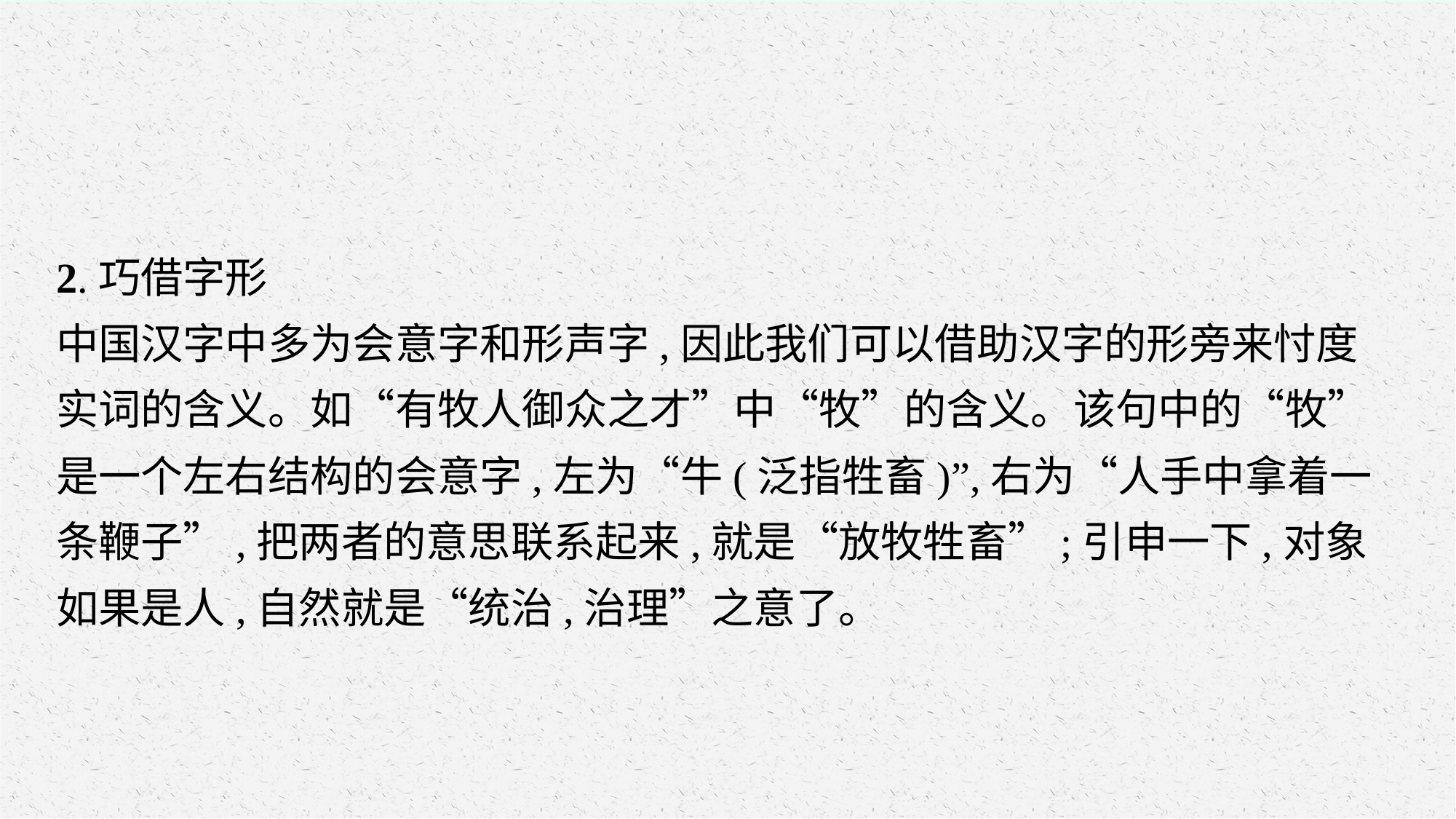

2.巧借字形
中国汉字中多为会意字和形声字,因此我们可以借助汉字的形旁来忖度实词的含义。如“有牧人御众之才”中“牧”的含义。该句中的“牧”是一个左右结构的会意字,左为“牛(泛指牲畜)”,右为“人手中拿着一条鞭子”,把两者的意思联系起来,就是“放牧牲畜”;引申一下,对象如果是人,自然就是“统治,治理”之意了。